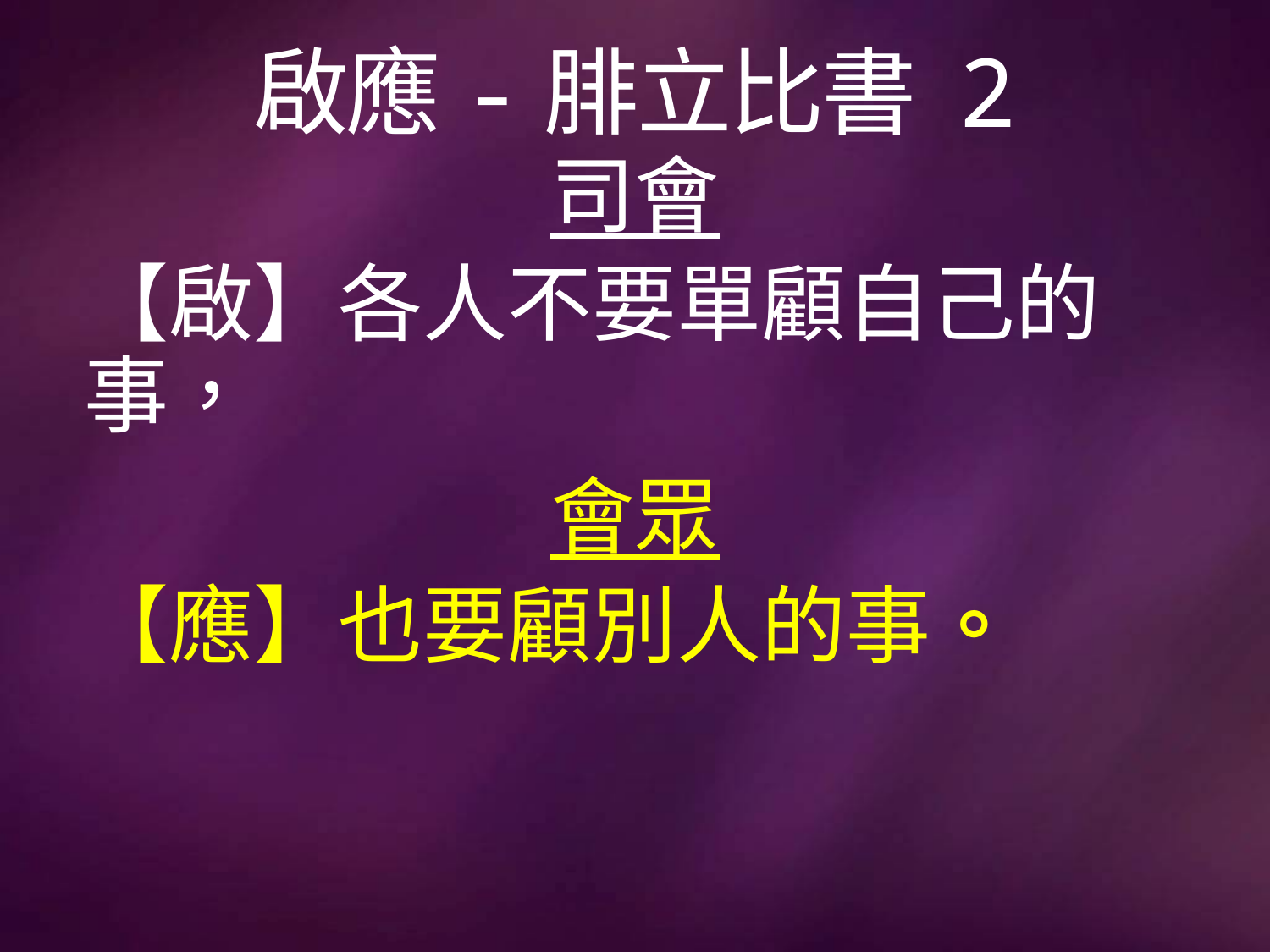

# 啟應-腓立比書 2
司會
【啟】各人不要單顧自己的事，

會眾
【應】也要顧別人的事。